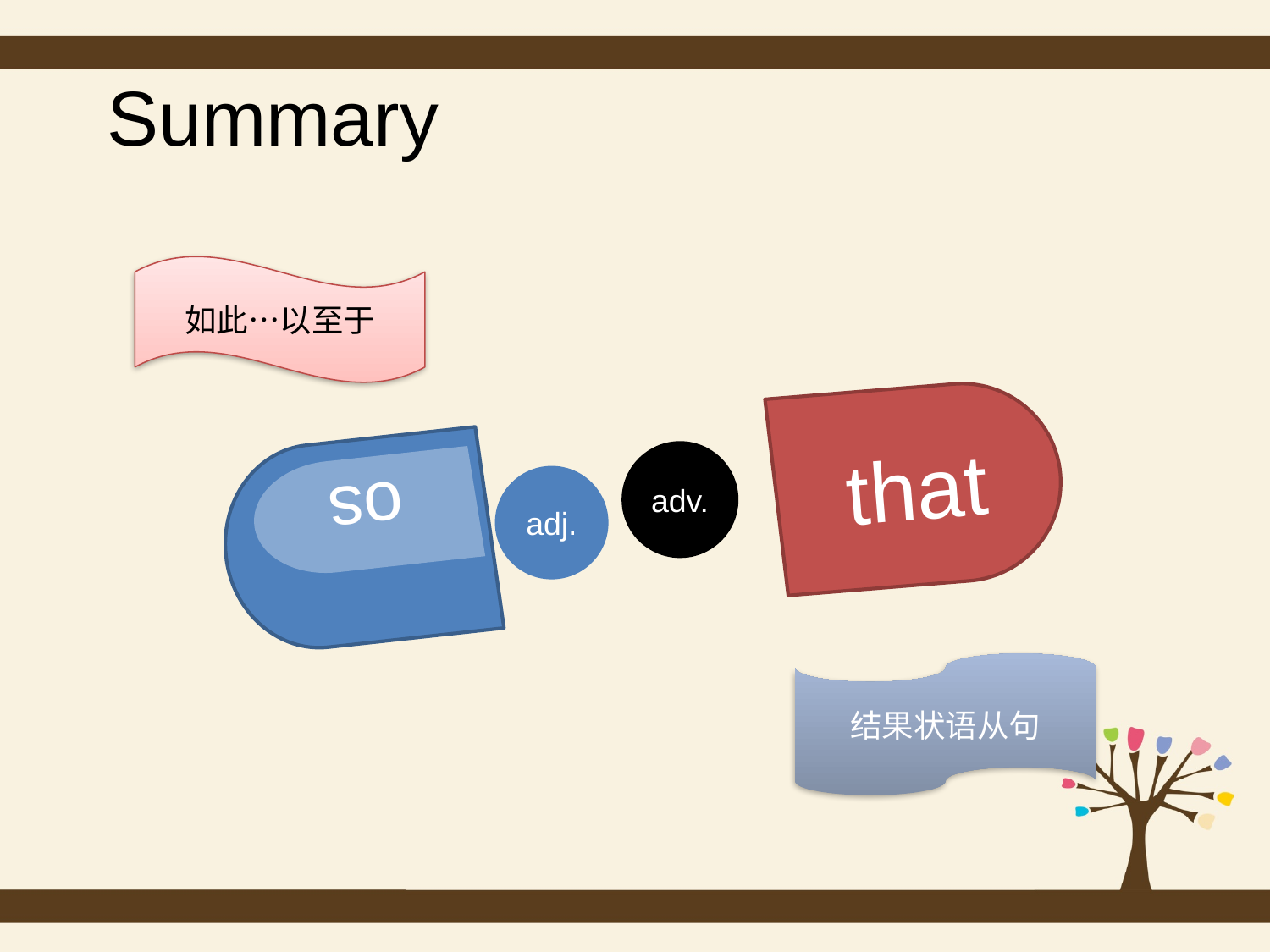

Summary
如此…以至于
that

adv.
os
adj.
结果状语从句